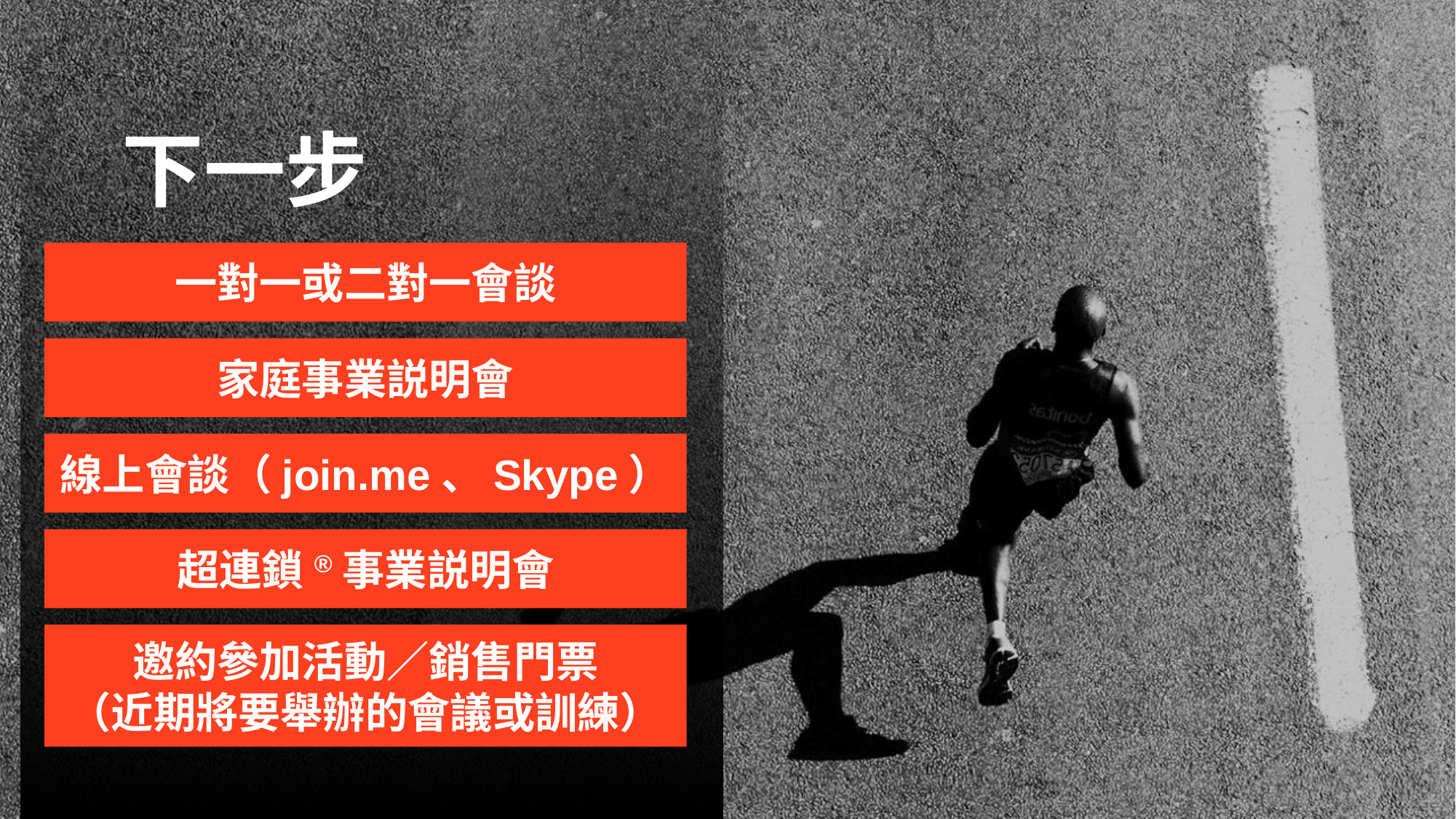

下一步
一對一或二對一會談
家庭事業説明會
線上會談（join.me、Skype）
超連鎖®事業説明會
邀約參加活動／銷售門票
（近期將要舉辦的會議或訓練）